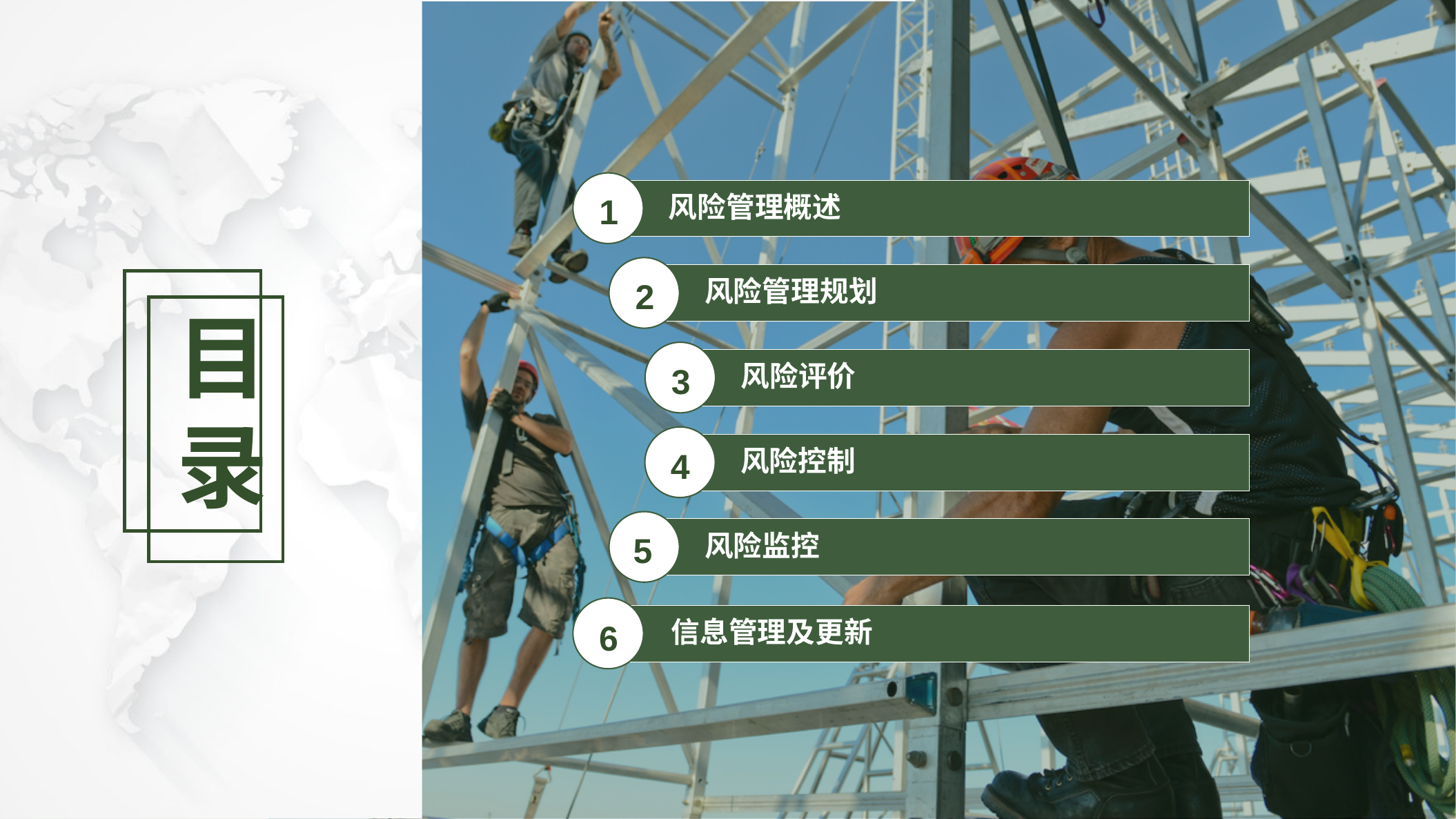

风险管理概述
1

  风险管理规划
2

  风险评价
3

  风险控制
4

  风险监控
5

   信息管理及更新
6